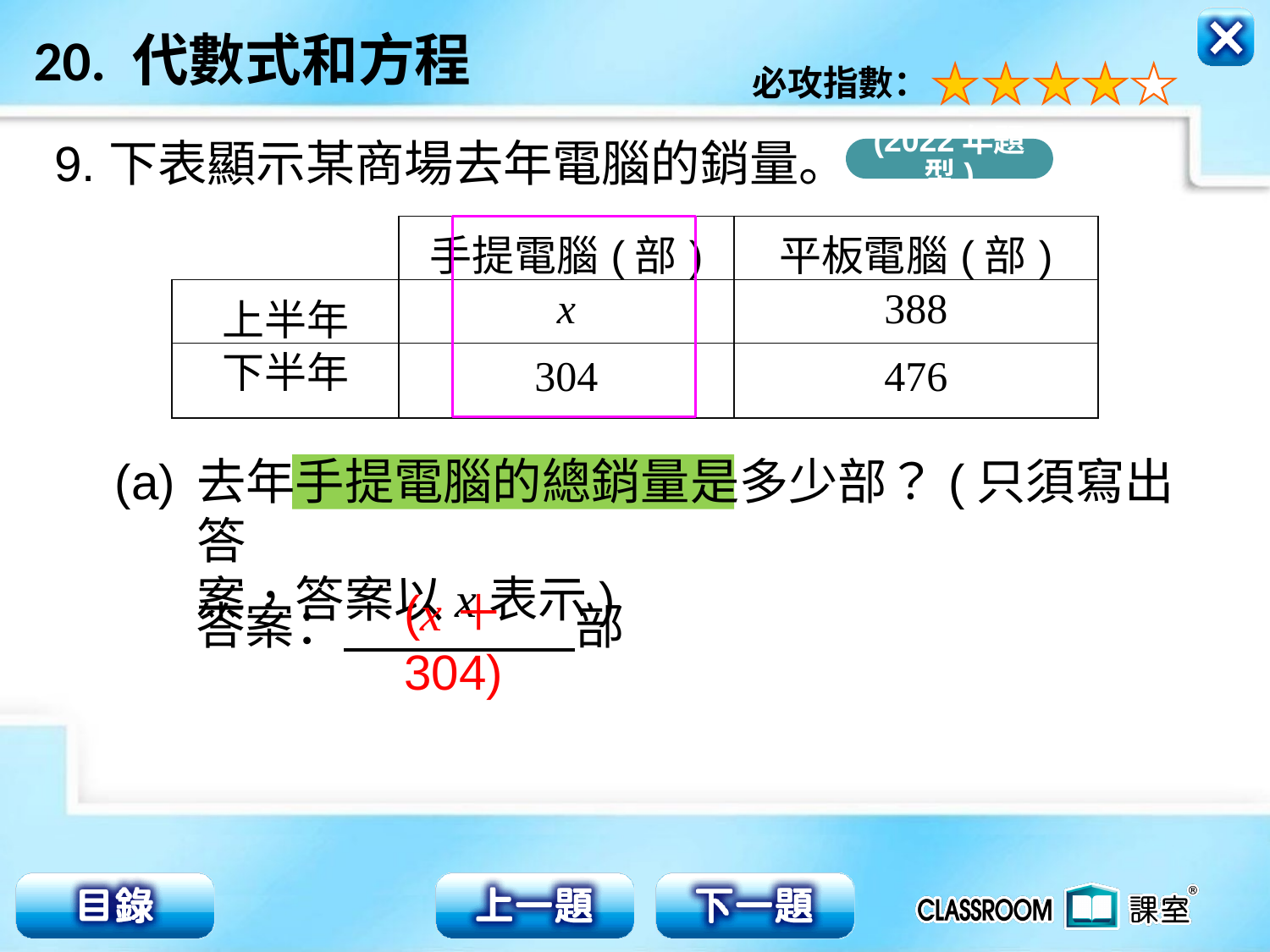

9.
下表顯示某商場去年電腦的銷量。
(2022年題型)
|  | 手提電腦(部) | 平板電腦(部) |
| --- | --- | --- |
| 上半年 | x | 388 |
| 下半年 | 304 | 476 |

去年手提電腦的總銷量是多少部？(只須寫出答
案，答案以x表示)
(a)

(x＋304)
答案：                     部